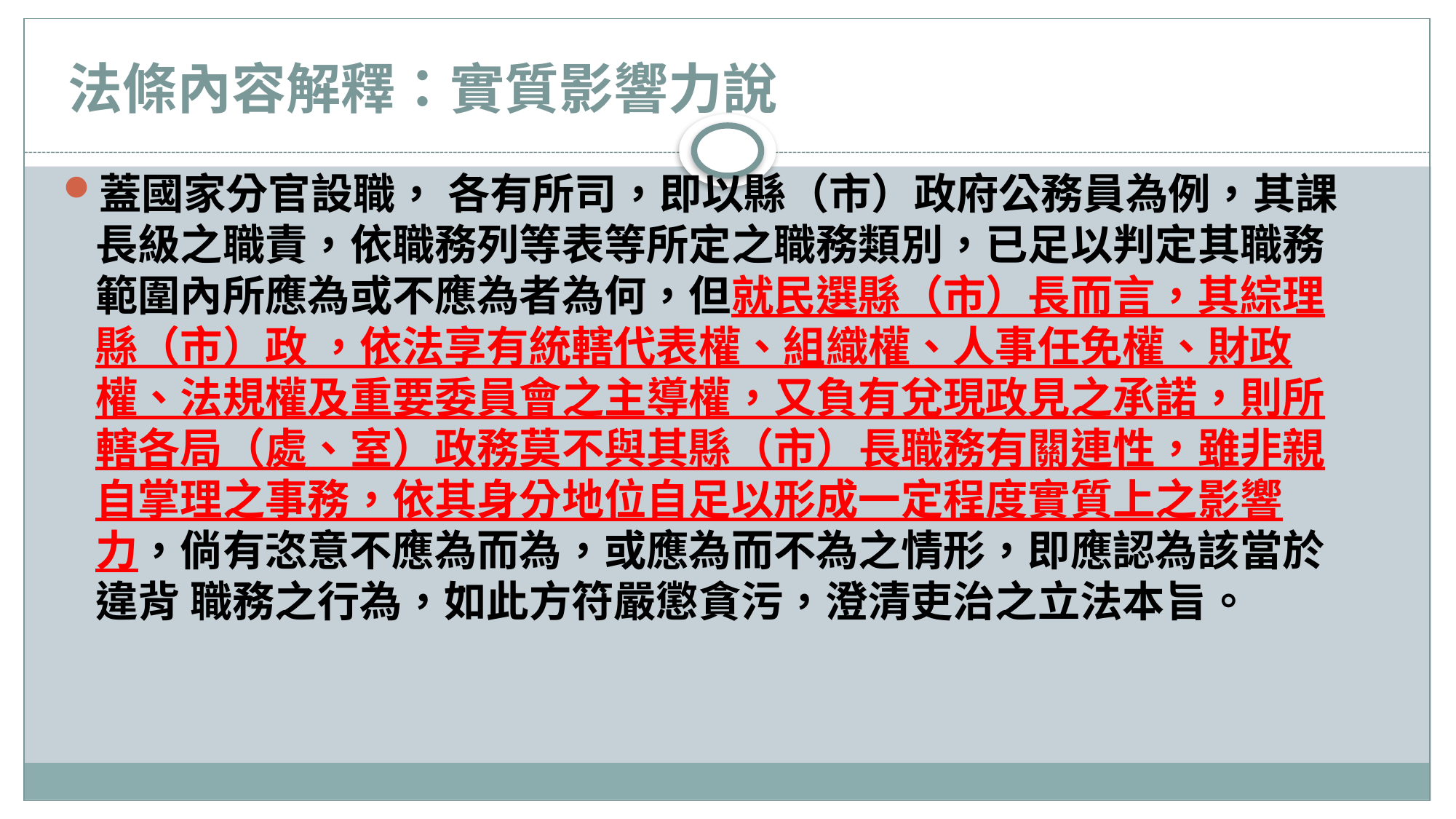

# 法條內容解釋：實質影響力說
蓋國家分官設職， 各有所司，即以縣（市）政府公務員為例，其課長級之職責，依職務列等表等所定之職務類別，已足以判定其職務範圍內所應為或不應為者為何，但就民選縣（市）長而言，其綜理縣（市）政 ，依法享有統轄代表權、組織權、人事任免權、財政權、法規權及重要委員會之主導權，又負有兌現政見之承諾，則所轄各局（處、室）政務莫不與其縣（市）長職務有關連性，雖非親自掌理之事務，依其身分地位自足以形成一定程度實質上之影響力，倘有恣意不應為而為，或應為而不為之情形，即應認為該當於違背 職務之行為，如此方符嚴懲貪污，澄清吏治之立法本旨。